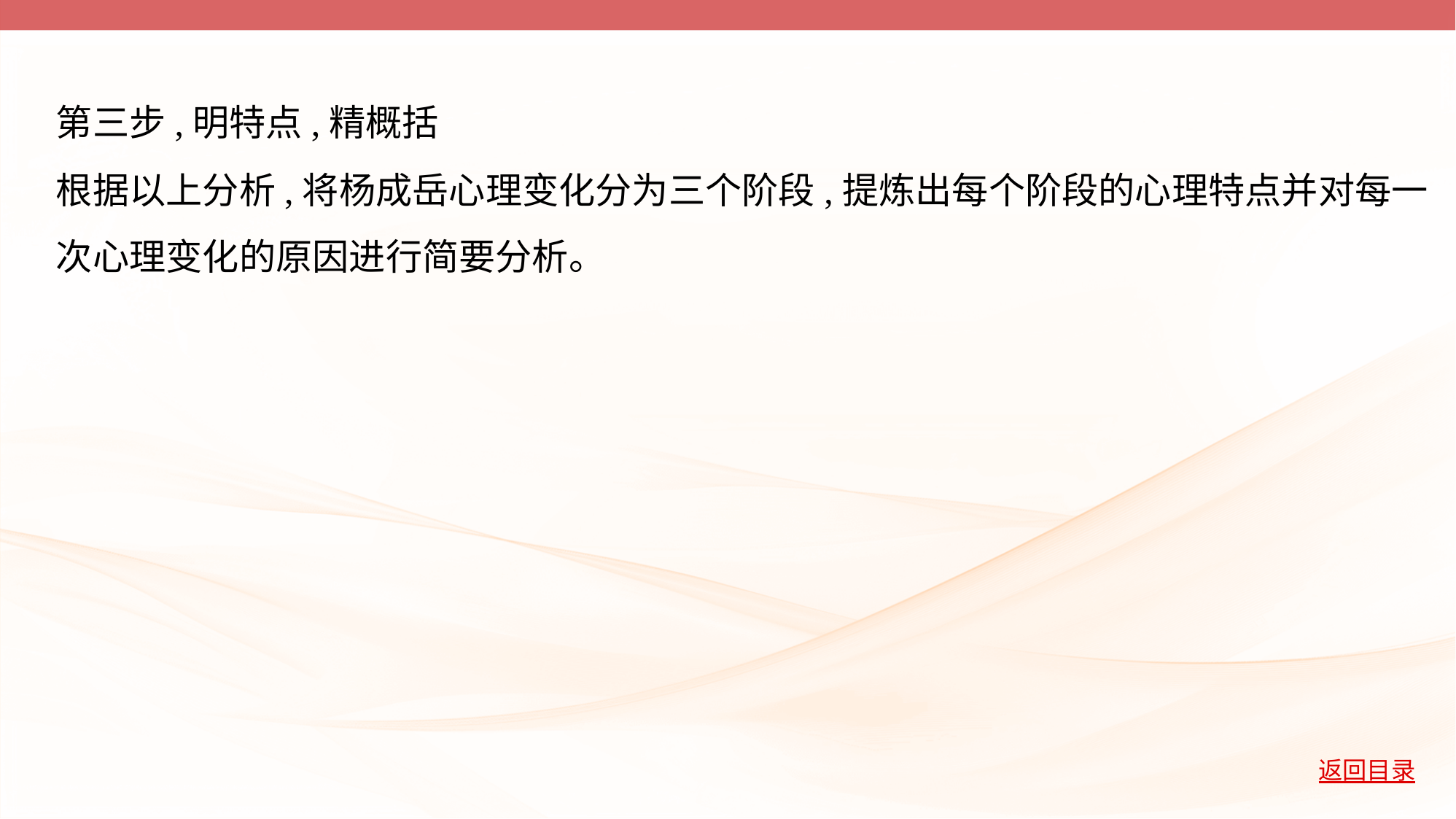

第三步,明特点,精概括
根据以上分析,将杨成岳心理变化分为三个阶段,提炼出每个阶段的心理特点并对每一
次心理变化的原因进行简要分析。